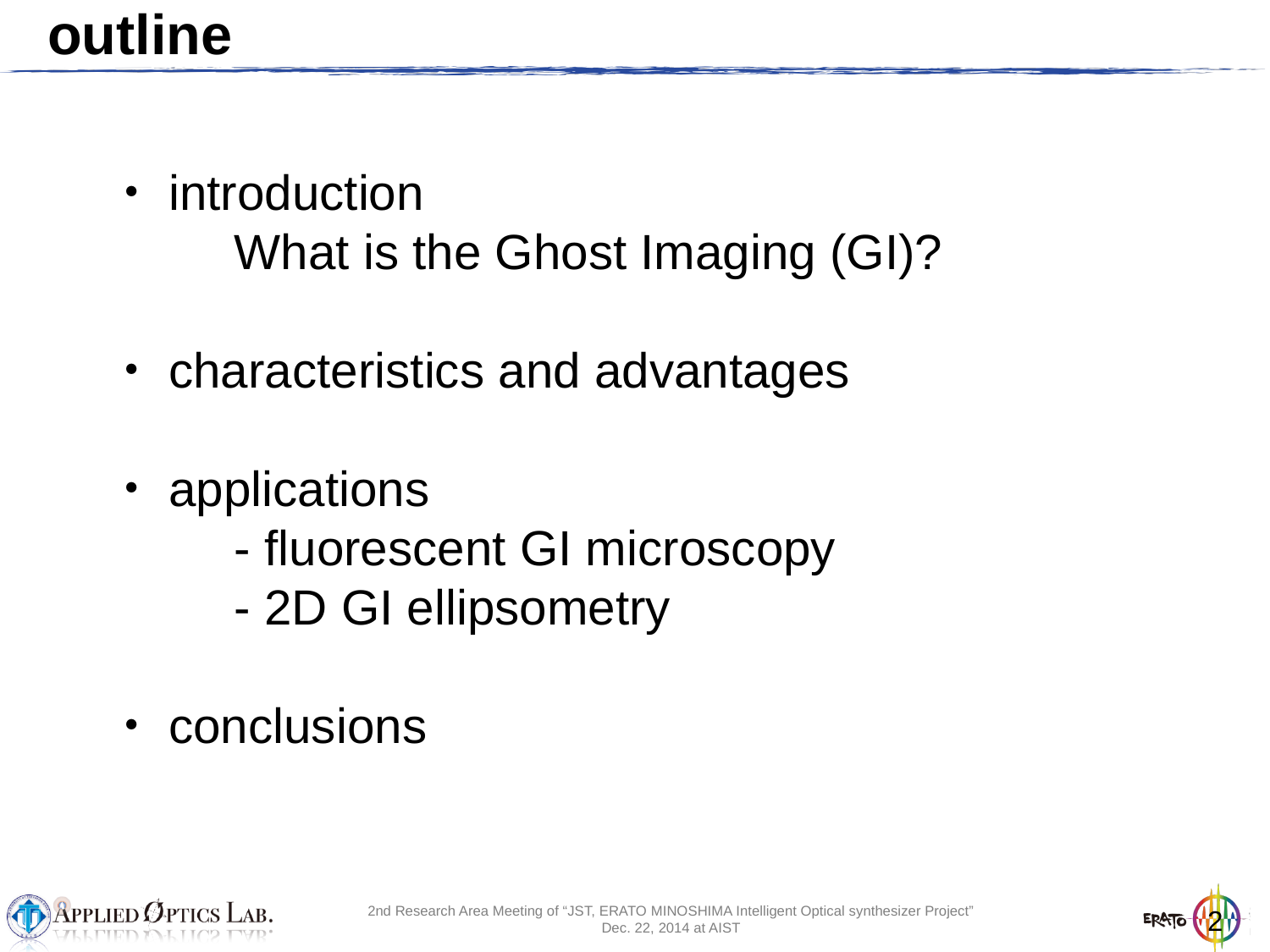

# outline
・introduction
	What is the Ghost Imaging (GI)?

・characteristics and advantages

・applications
	- fluorescent GI microscopy
	- 2D GI ellipsometry

・conclusions
2